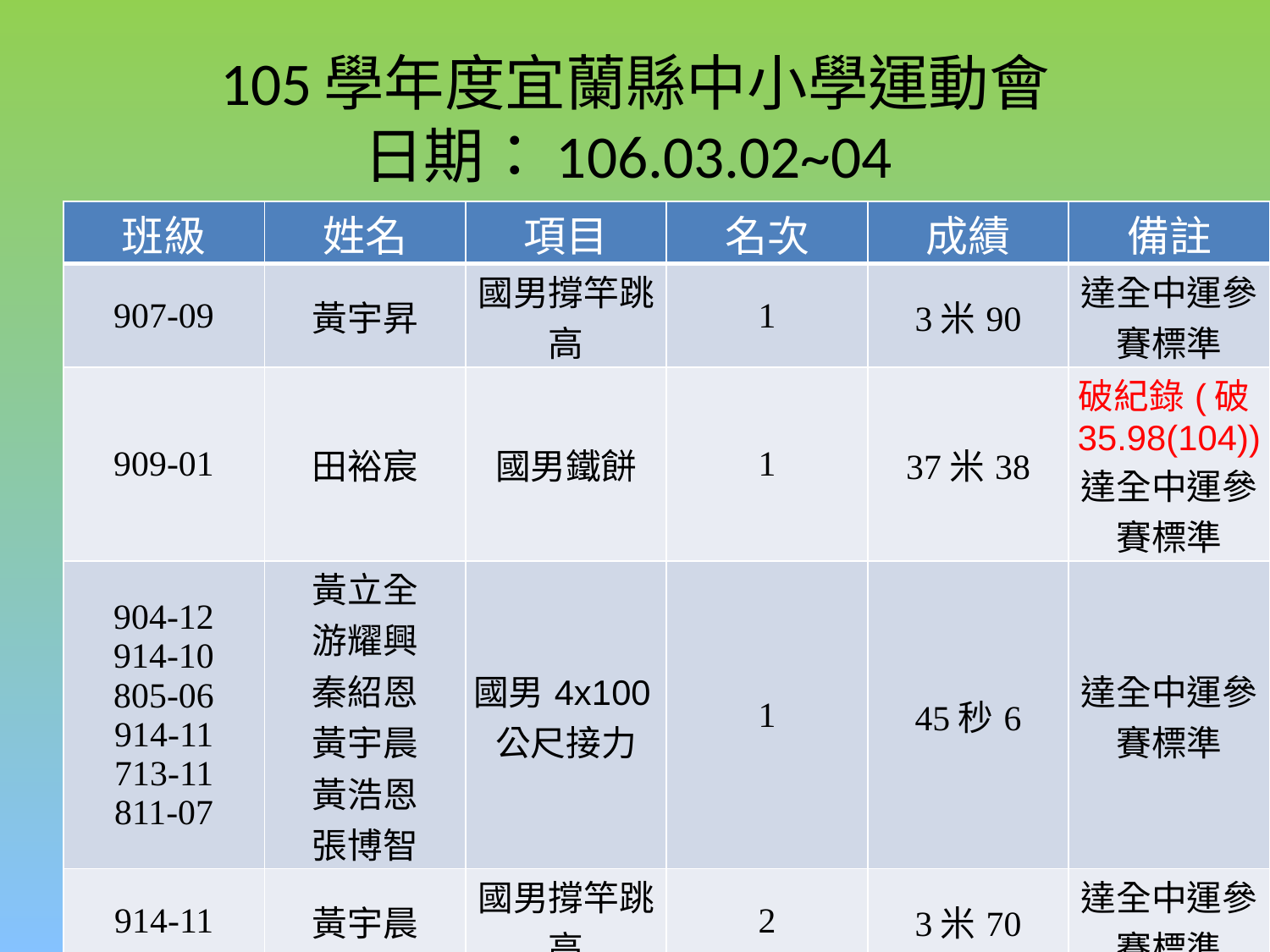

# 105學年度宜蘭縣中小學運動會 日期：106.03.02~04
| 班級 | 姓名 | 項目 | 名次 | 成績 | 備註 |
| --- | --- | --- | --- | --- | --- |
| 907-09 | 黃宇昇 | 國男撐竿跳高 | 1 | 3米90 | 達全中運參賽標準 |
| 909-01 | 田裕宸 | 國男鐵餅 | 1 | 37米38 | 破紀錄(破35.98(104)) 達全中運參賽標準 |
| 904-12 914-10 805-06 914-11 713-11 811-07 | 黃立全 游耀興 秦紹恩 黃宇晨 黃浩恩 張博智 | 國男4x100公尺接力 | 1 | 45秒6 | 達全中運參賽標準 |
| 914-11 | 黃宇晨 | 國男撐竿跳高 | 2 | 3米70 | 達全中運參賽標準 |
| 914-10 | 游耀興 | 國男跳遠 | 2 | 5米76 |  |
| 803-04 | 李易承 | 國男跳高 | 2 | 1米60 |  |